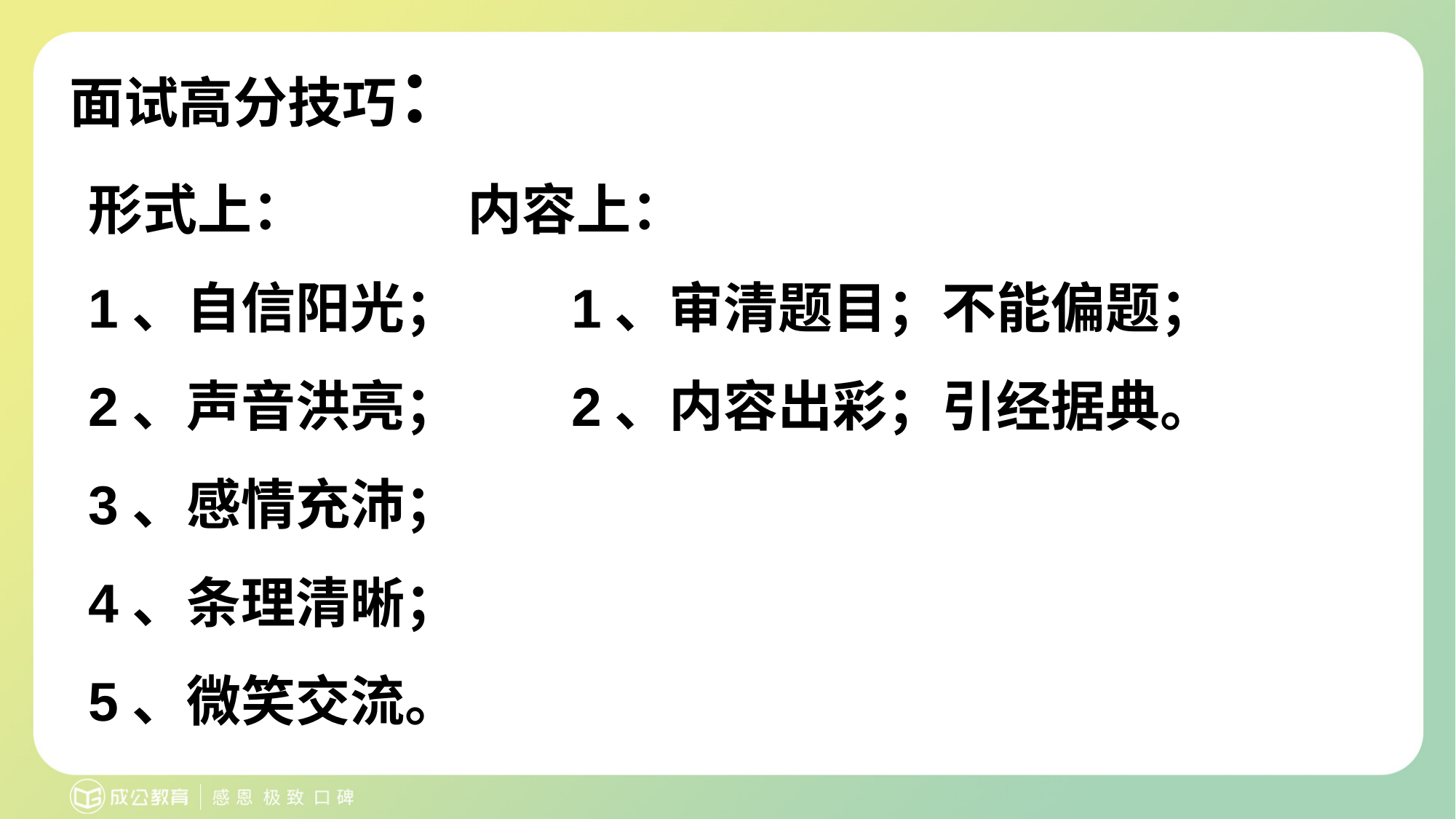

# 面试高分技巧：
形式上：             内容上：
1、自信阳光；        1、审清题目；不能偏题；
2、声音洪亮；        2、内容出彩；引经据典。
3、感情充沛；
4、条理清晰；
5、微笑交流。